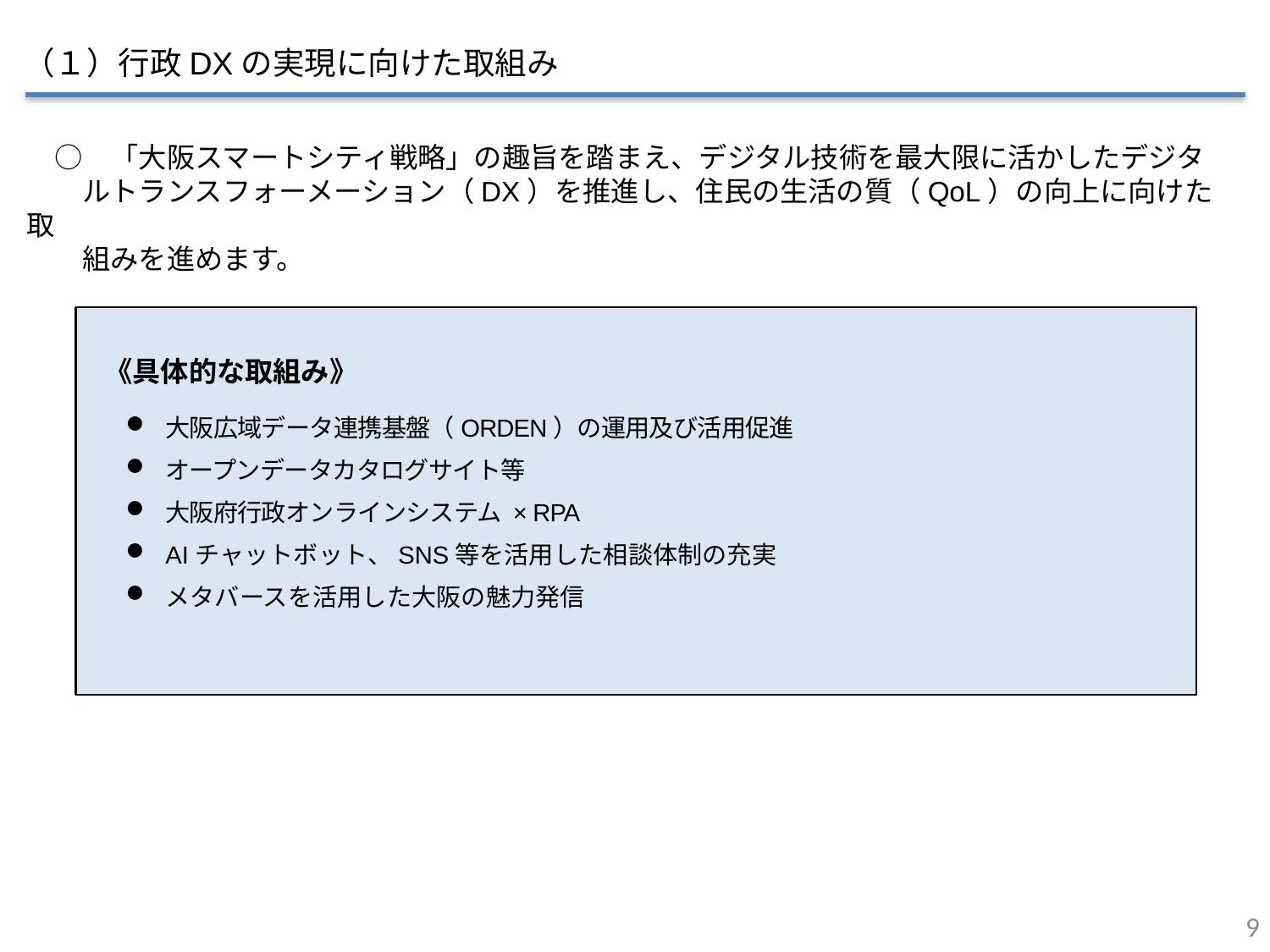

（１）行政DXの実現に向けた取組み
　○　「大阪スマートシティ戦略」の趣旨を踏まえ、デジタル技術を最大限に活かしたデジタ
　　ルトランスフォーメーション（DX）を推進し、住民の生活の質（QoL）の向上に向けた取
　　組みを進めます。

大阪広域データ連携基盤（ORDEN）の運用及び活用促進
オープンデータカタログサイト等
大阪府行政オンラインシステム × RPA
AIチャットボット、SNS等を活用した相談体制の充実
メタバースを活用した大阪の魅力発信
《具体的な取組み》
9